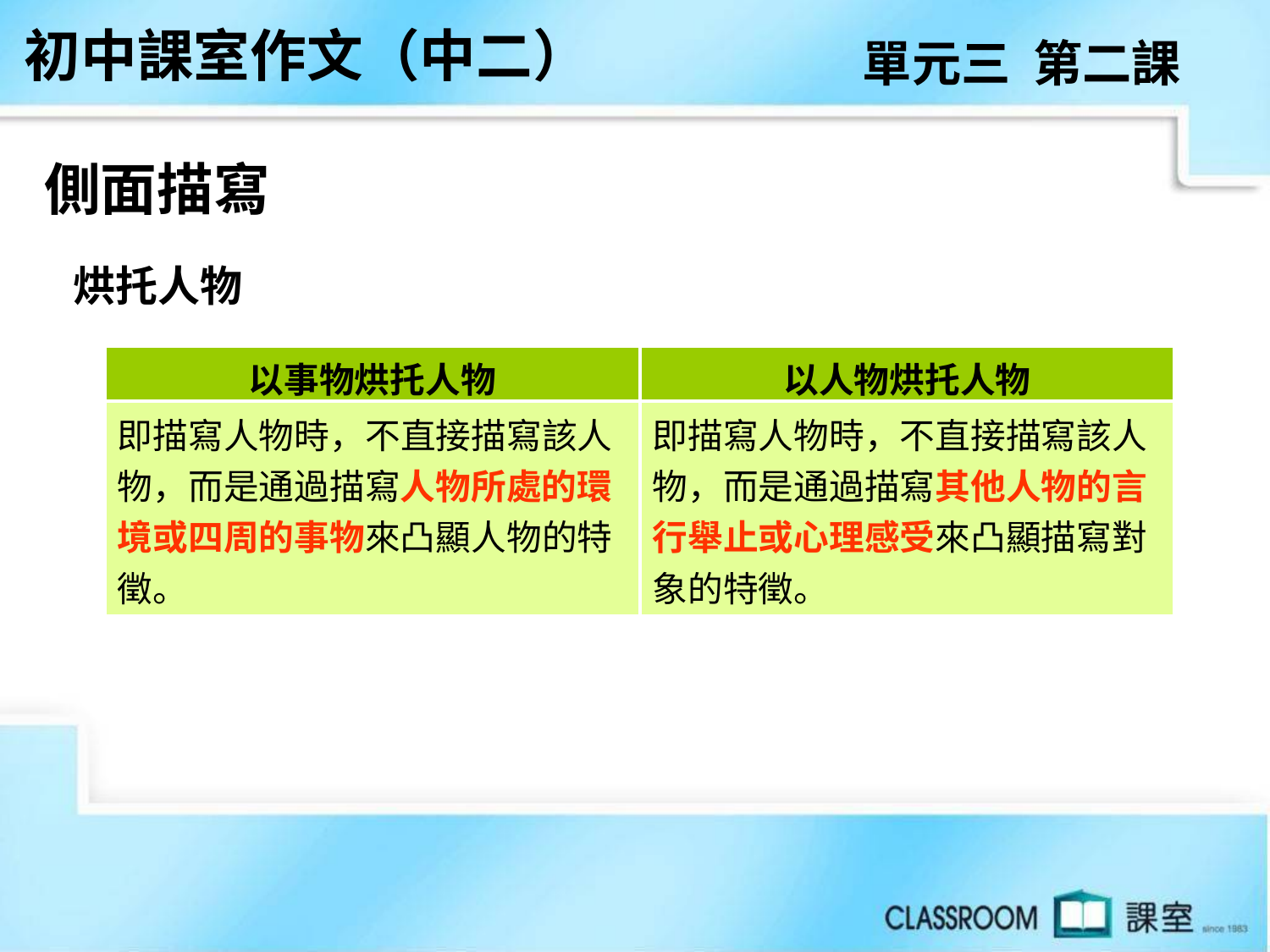

初中課室作文（中二）
單元三  第二課
側面描寫
  烘托人物

| 以事物烘托人物 | 以人物烘托人物 |
| --- | --- |
| 即描寫人物時，不直接描寫該人物，而是通過描寫人物所處的環境或四周的事物來凸顯人物的特徵。 | 即描寫人物時，不直接描寫該人物，而是通過描寫其他人物的言行舉止或心理感受來凸顯描寫對象的特徵。 |